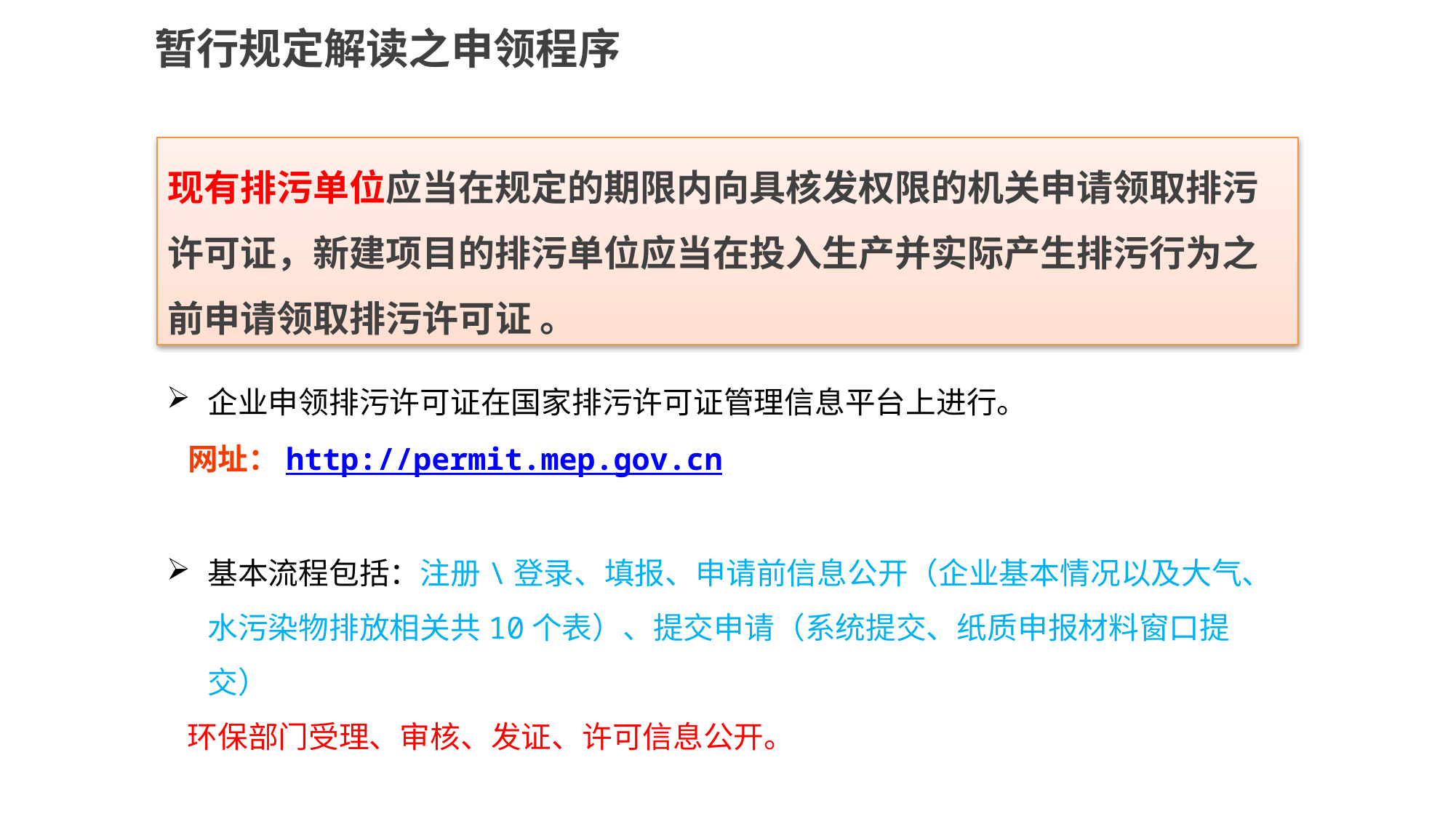

暂行规定解读之申领程序
现有排污单位应当在规定的期限内向具核发权限的机关申请领取排污许可证，新建项目的排污单位应当在投入生产并实际产生排污行为之前申请领取排污许可证 。
企业申领排污许可证在国家排污许可证管理信息平台上进行。
  网址：http://permit.mep.gov.cn

基本流程包括：注册\登录、填报、申请前信息公开（企业基本情况以及大气、水污染物排放相关共10个表）、提交申请（系统提交、纸质申报材料窗口提交）
  环保部门受理、审核、发证、许可信息公开。
延时符